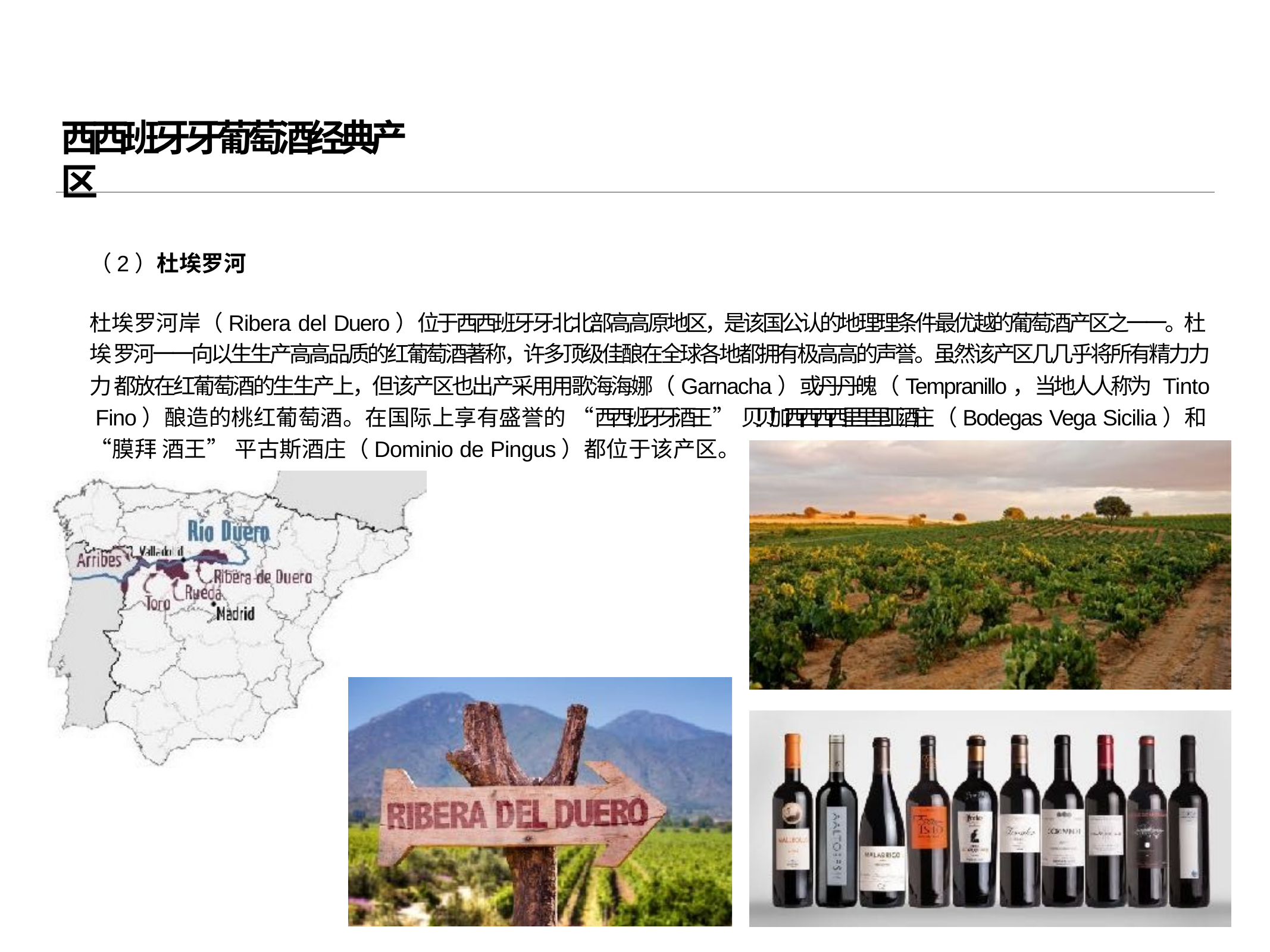

# ⻄西班⽛牙葡萄酒经典产区
（2）杜埃罗河

杜埃罗河岸（Ribera del Duero）位于⻄西班⽛牙北北部⾼高原地区，是该国公认的地理理条件最优越的葡萄酒产区之⼀一。杜埃 罗河⼀一向以⽣生产⾼高品质的红葡萄酒著称，许多顶级佳酿在全球各地都拥有极⾼高的声誉。虽然该产区⼏几乎将所有精⼒力力 都放在红葡萄酒的⽣生产上，但该产区也出产采⽤用歌海海娜（Garnacha）或丹丹魄（Tempranillo，当地⼈人称为 Tinto  Fino）酿造的桃红葡萄酒。在国际上享有盛誉的 “⻄西班⽛牙酒王” ⻉贝加⻄西⻄西⾥里里亚酒庄（Bodegas Vega Sicilia）和 “膜拜 酒王” 平古斯酒庄（Dominio de Pingus）都位于该产区。